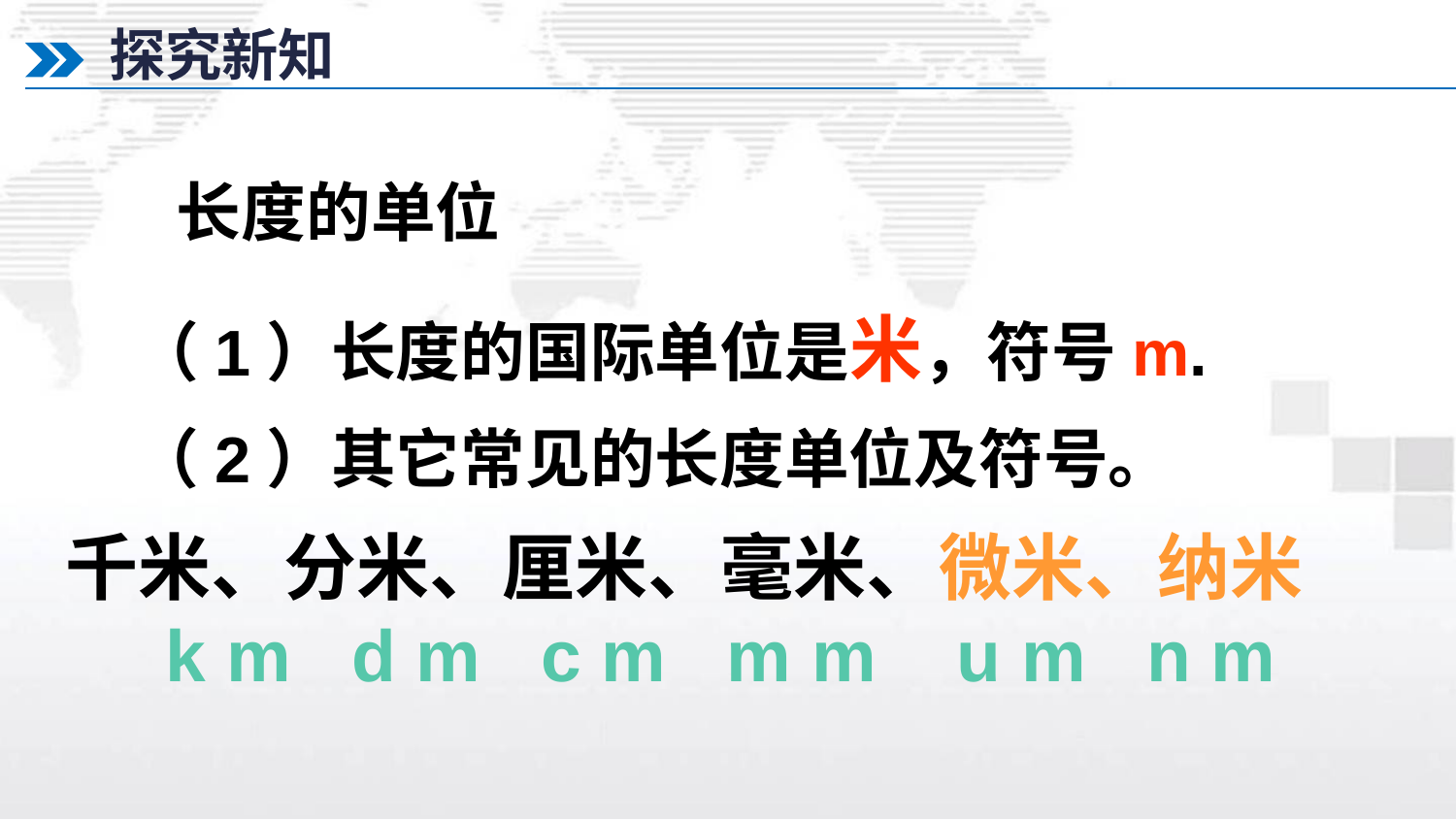

# 探究新知
长度的单位
（1）长度的国际单位是米，符号m.
（2）其它常见的长度单位及符号。
千米、分米、厘米、毫米、微米、纳米              k m   d m   c m   m m    u m   n m